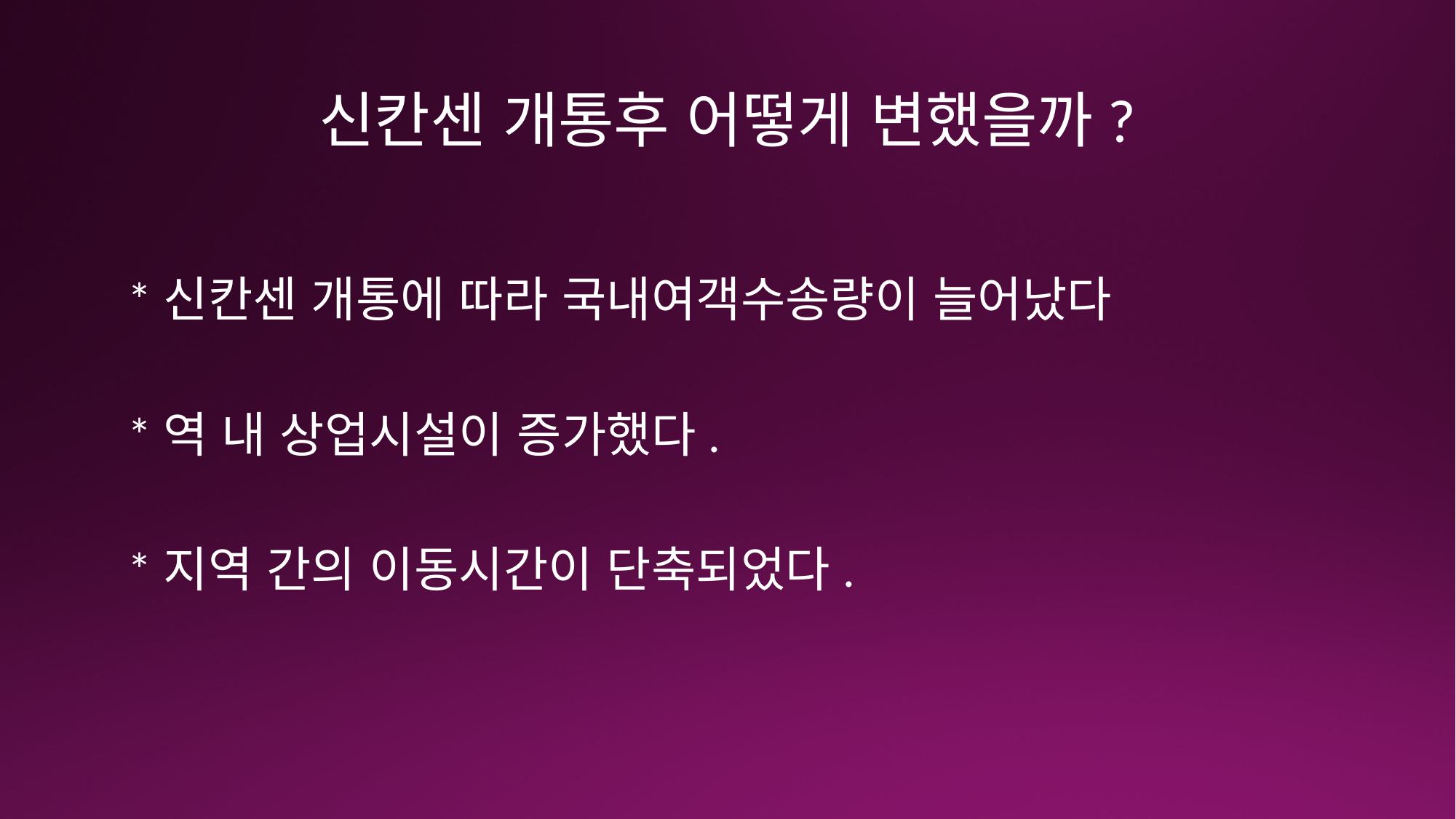

# 신칸센 개통후 어떻게 변했을까?
*신칸센 개통에 따라 국내여객수송량이 늘어났다

*역 내 상업시설이 증가했다.

*지역 간의 이동시간이 단축되었다.